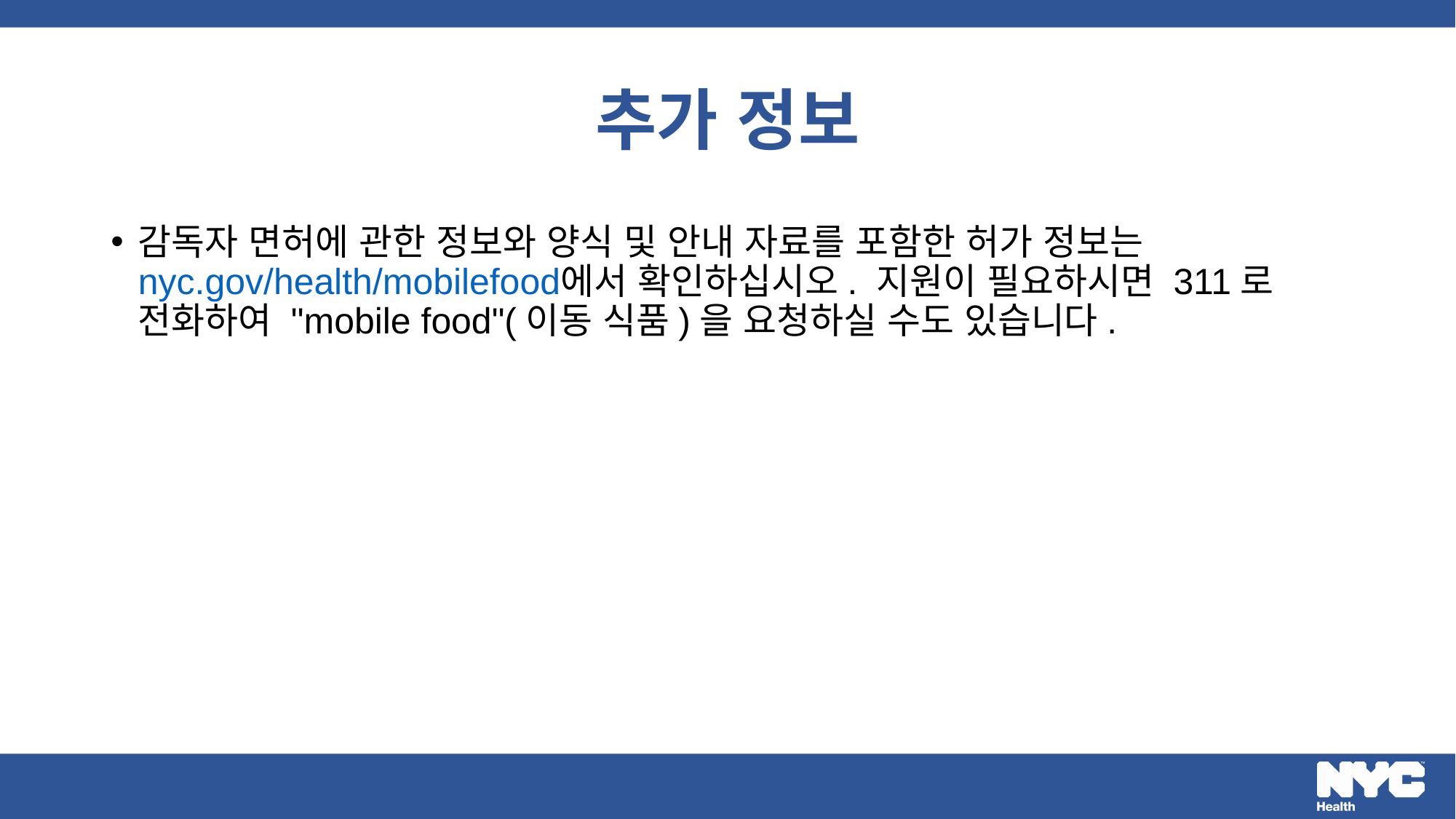

# 추가 정보
감독자 면허에 관한 정보와 양식 및 안내 자료를 포함한 허가 정보는 nyc.gov/health/mobilefood에서 확인하십시오. 지원이 필요하시면 311로 전화하여 "mobile food"(이동 식품)을 요청하실 수도 있습니다.